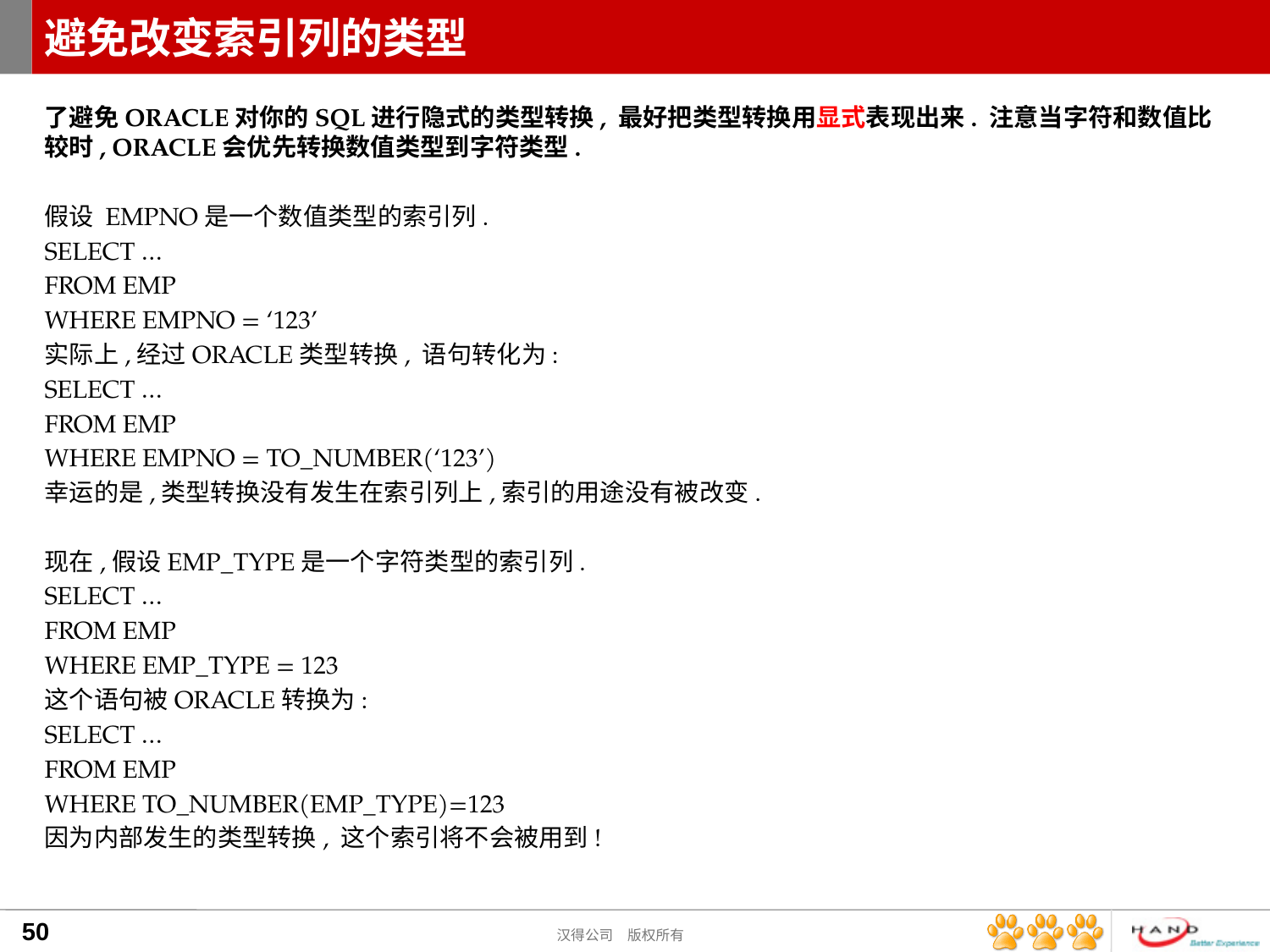

# 避免改变索引列的类型
了避免ORACLE对你的SQL进行隐式的类型转换, 最好把类型转换用显式表现出来. 注意当字符和数值比较时, ORACLE会优先转换数值类型到字符类型.

假设 EMPNO是一个数值类型的索引列.
SELECT …
FROM EMP
WHERE EMPNO = ‘123’
实际上,经过ORACLE类型转换, 语句转化为:
SELECT …
FROM EMP
WHERE EMPNO = TO_NUMBER(‘123’)
幸运的是,类型转换没有发生在索引列上,索引的用途没有被改变.

现在,假设EMP_TYPE是一个字符类型的索引列.
SELECT …
FROM EMP
WHERE EMP_TYPE = 123
这个语句被ORACLE转换为:
SELECT …
FROM EMP
WHERE TO_NUMBER(EMP_TYPE)=123
因为内部发生的类型转换, 这个索引将不会被用到!

50